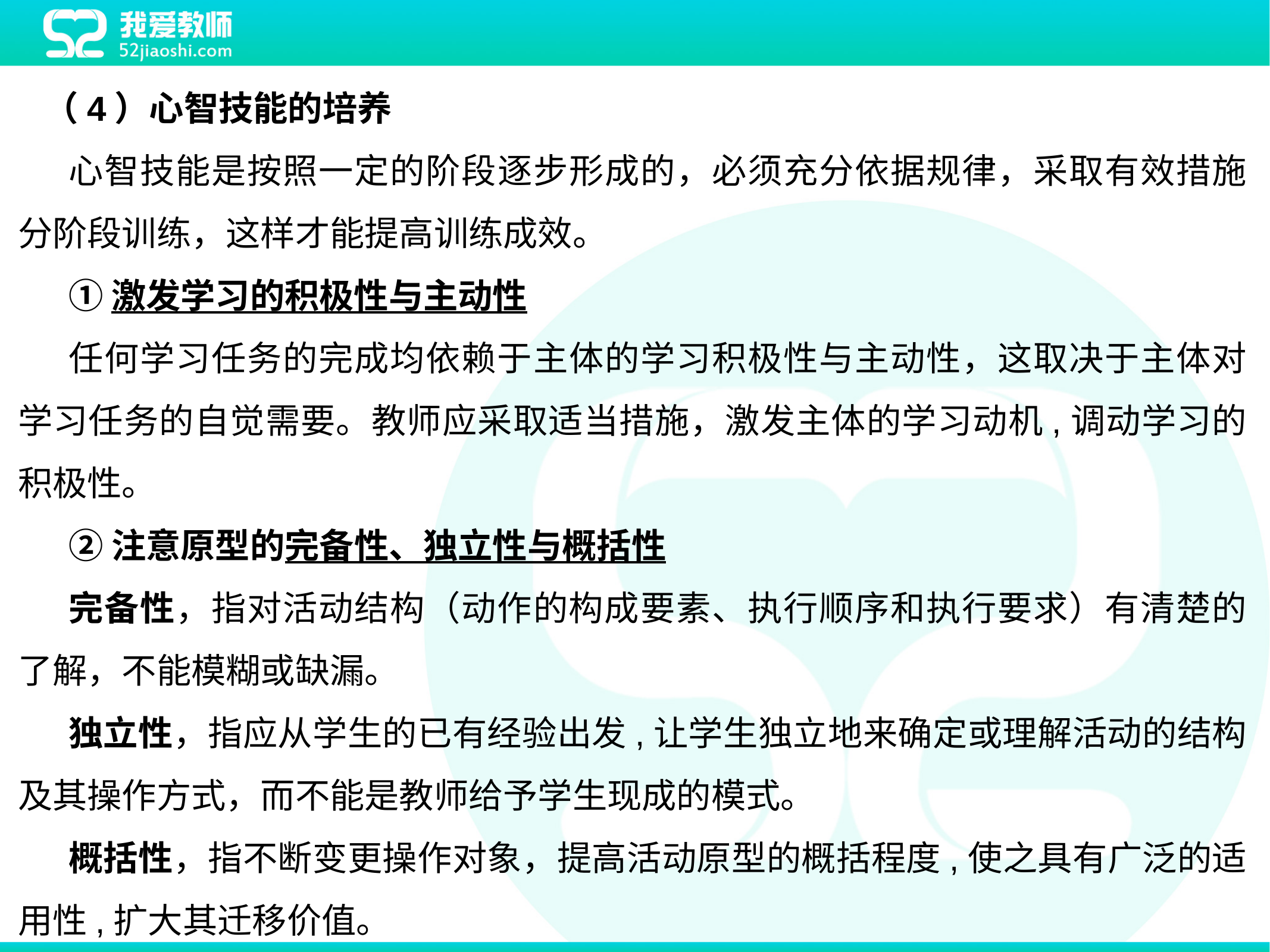

（4）心智技能的培养
心智技能是按照一定的阶段逐步形成的，必须充分依据规律，采取有效措施分阶段训练，这样才能提高训练成效。
①激发学习的积极性与主动性
任何学习任务的完成均依赖于主体的学习积极性与主动性，这取决于主体对学习任务的自觉需要。教师应采取适当措施，激发主体的学习动机,调动学习的积极性。
②注意原型的完备性、独立性与概括性
完备性，指对活动结构（动作的构成要素、执行顺序和执行要求）有清楚的了解，不能模糊或缺漏。
独立性，指应从学生的已有经验出发,让学生独立地来确定或理解活动的结构及其操作方式，而不能是教师给予学生现成的模式。
概括性，指不断变更操作对象，提高活动原型的概括程度,使之具有广泛的适用性,扩大其迁移价值。